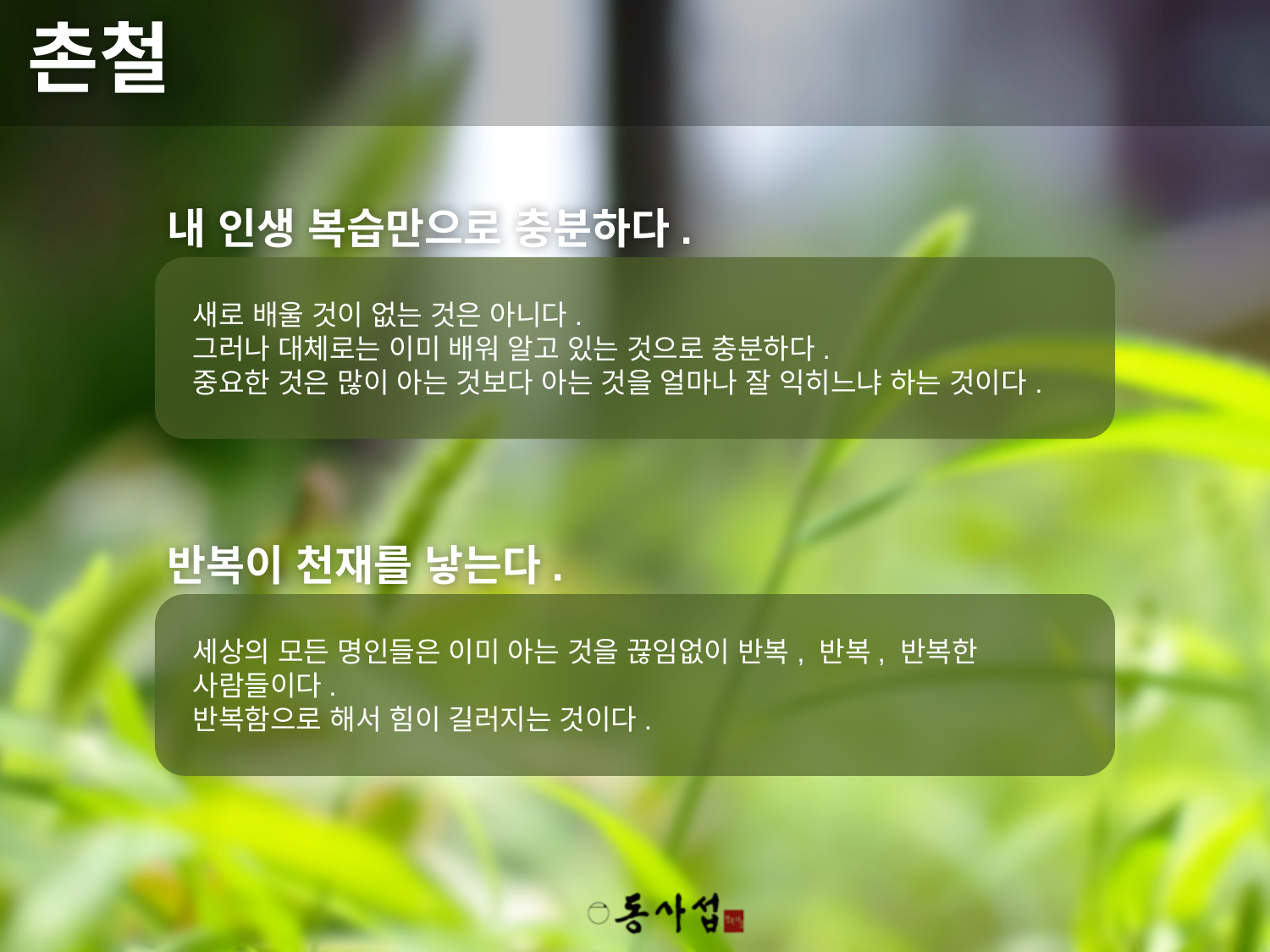

촌철
내 인생 복습만으로 충분하다.
새로 배울 것이 없는 것은 아니다.
그러나 대체로는 이미 배워 알고 있는 것으로 충분하다.
중요한 것은 많이 아는 것보다 아는 것을 얼마나 잘 익히느냐 하는 것이다.
반복이 천재를 낳는다.
세상의 모든 명인들은 이미 아는 것을 끊임없이 반복, 반복, 반복한 사람들이다.
반복함으로 해서 힘이 길러지는 것이다.